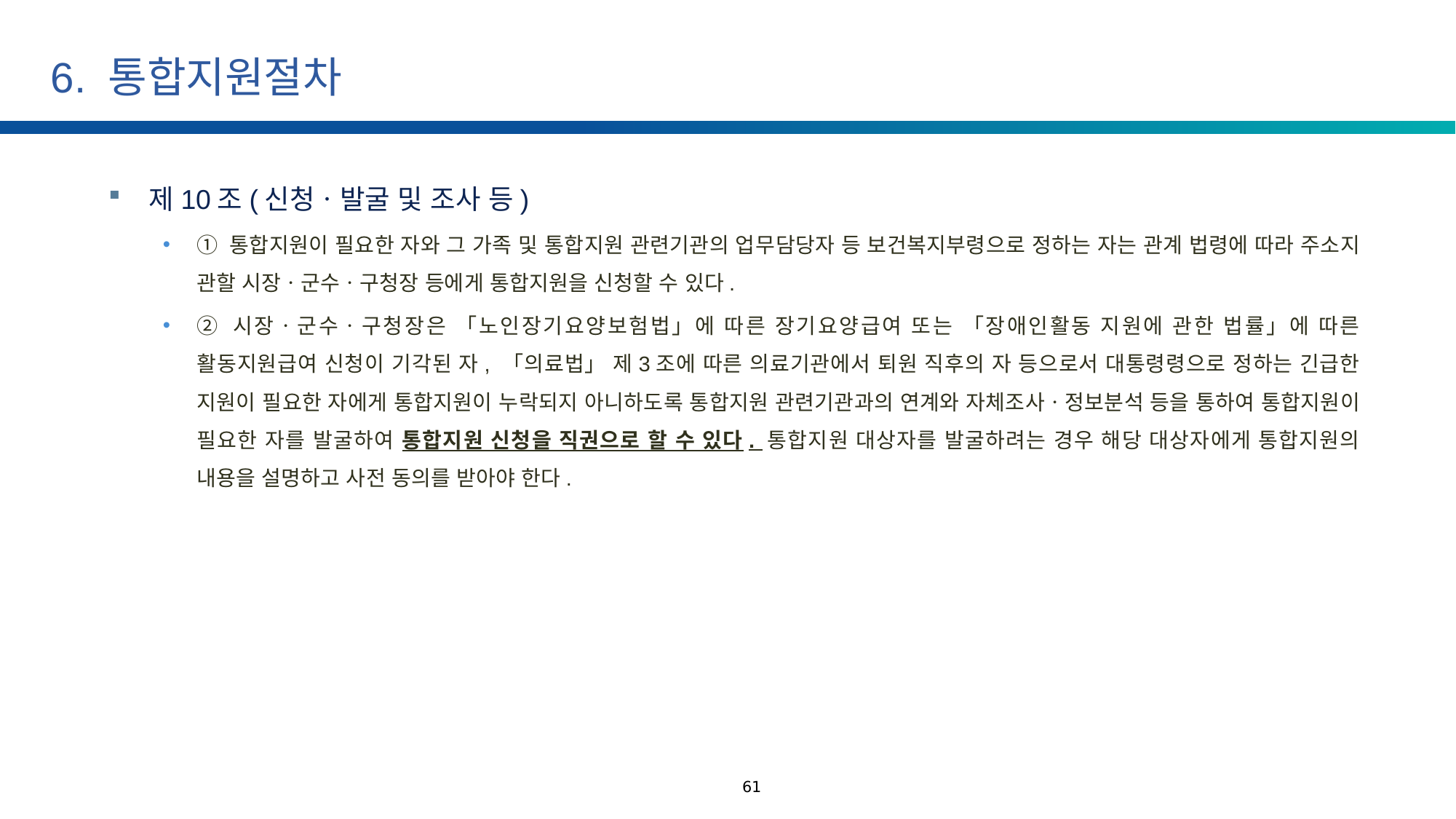

# 6. 통합지원절차
제10조(신청ㆍ발굴 및 조사 등)
① 통합지원이 필요한 자와 그 가족 및 통합지원 관련기관의 업무담당자 등 보건복지부령으로 정하는 자는 관계 법령에 따라 주소지 관할 시장ㆍ군수ㆍ구청장 등에게 통합지원을 신청할 수 있다.
② 시장ㆍ군수ㆍ구청장은 「노인장기요양보험법」에 따른 장기요양급여 또는 「장애인활동 지원에 관한 법률」에 따른 활동지원급여 신청이 기각된 자, 「의료법」 제3조에 따른 의료기관에서 퇴원 직후의 자 등으로서 대통령령으로 정하는 긴급한 지원이 필요한 자에게 통합지원이 누락되지 아니하도록 통합지원 관련기관과의 연계와 자체조사ㆍ정보분석 등을 통하여 통합지원이 필요한 자를 발굴하여 통합지원 신청을 직권으로 할 수 있다. 통합지원 대상자를 발굴하려는 경우 해당 대상자에게 통합지원의 내용을 설명하고 사전 동의를 받아야 한다.
61